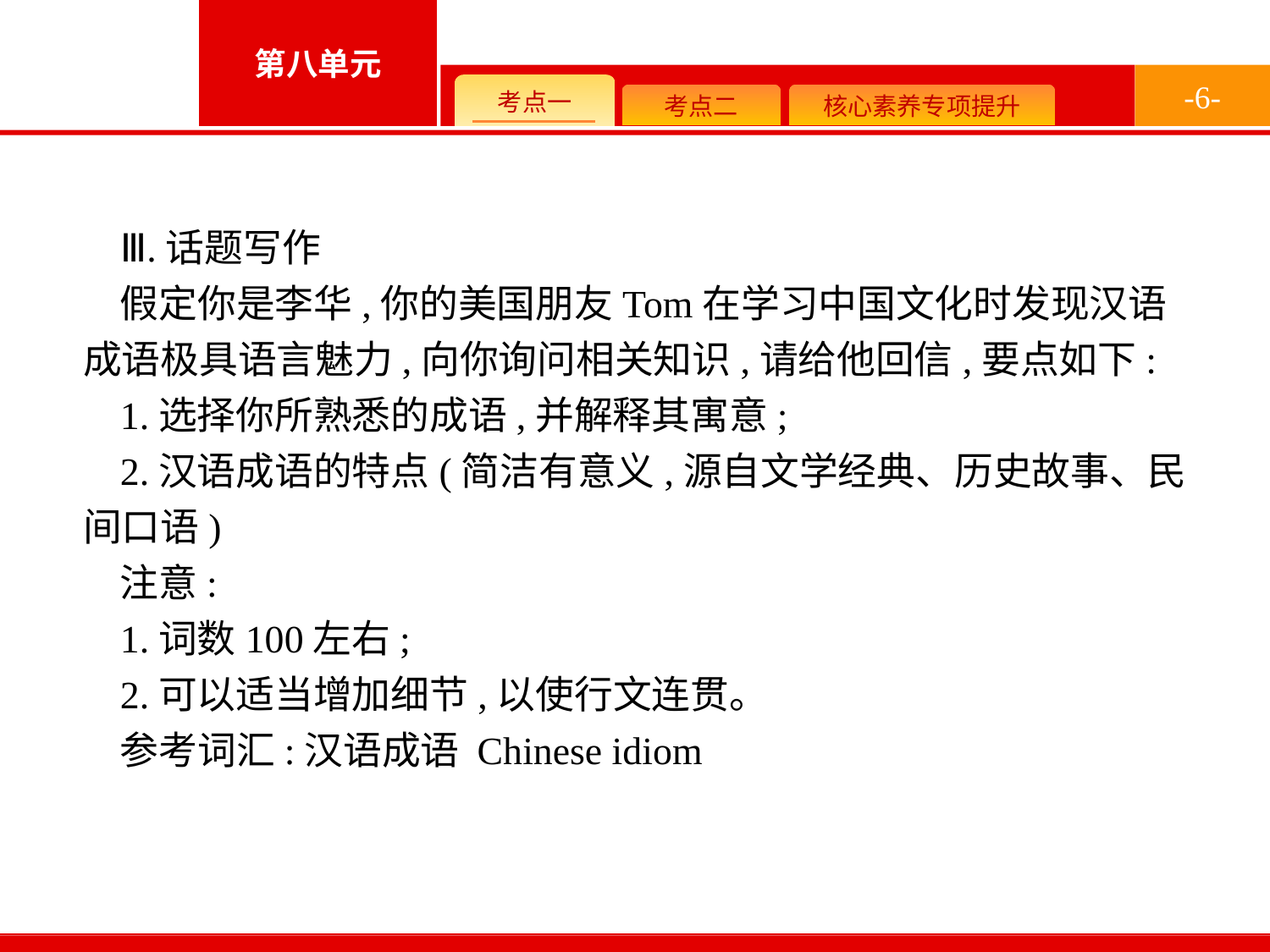

-6-
Ⅲ.话题写作
假定你是李华,你的美国朋友Tom在学习中国文化时发现汉语成语极具语言魅力,向你询问相关知识,请给他回信,要点如下:
1.选择你所熟悉的成语,并解释其寓意;
2.汉语成语的特点(简洁有意义,源自文学经典、历史故事、民间口语)
注意:
1.词数100左右;
2.可以适当增加细节,以使行文连贯。
参考词汇:汉语成语 Chinese idiom